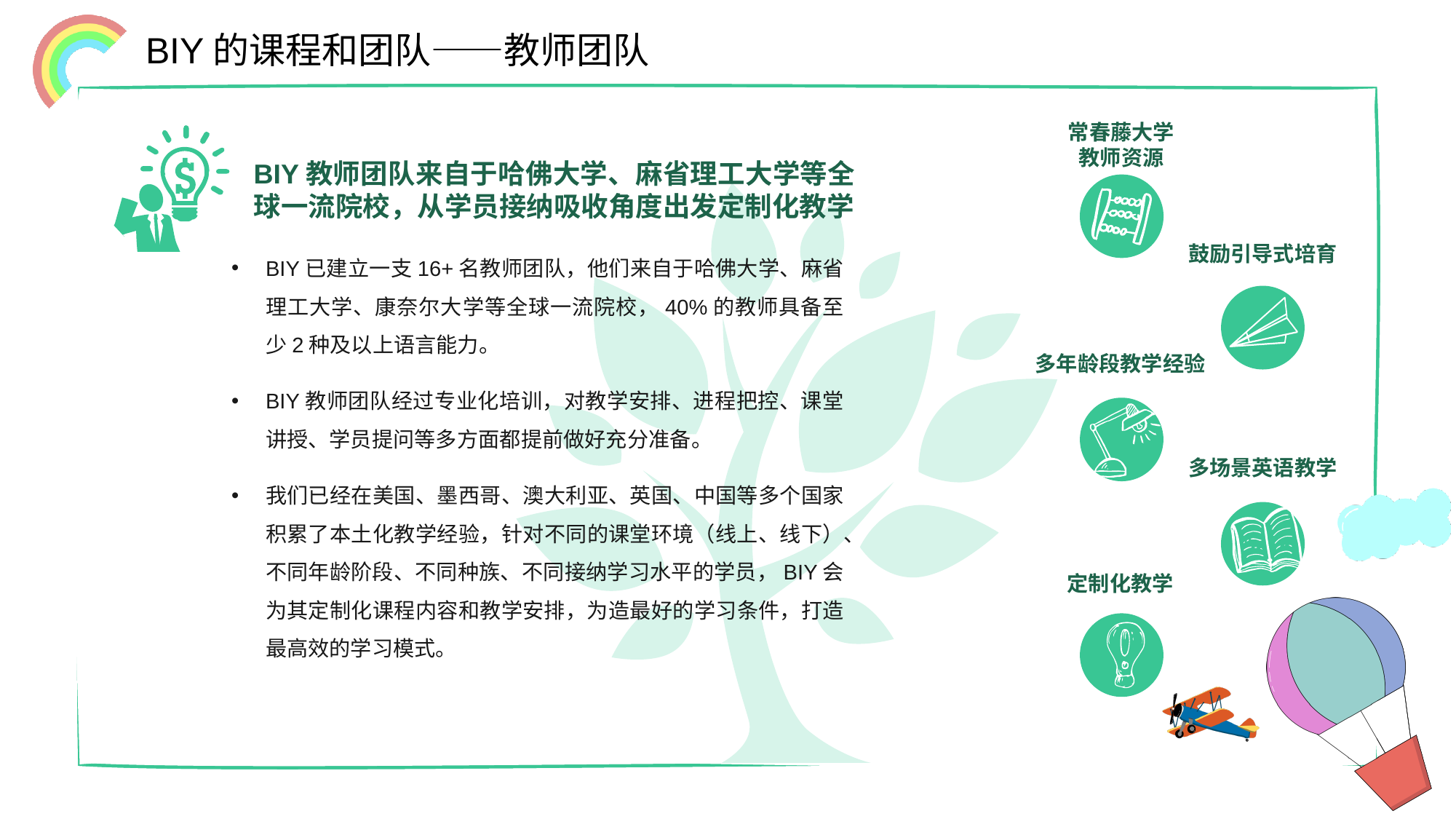

BIY的课程和团队——教师团队
常春藤大学
教师资源

BIY教师团队来自于哈佛大学、麻省理工大学等全球一流院校，从学员接纳吸收角度出发定制化教学

BIY已建立一支16+名教师团队，他们来自于哈佛大学、麻省理工大学、康奈尔大学等全球一流院校，40%的教师具备至少2种及以上语言能力。
BIY教师团队经过专业化培训，对教学安排、进程把控、课堂讲授、学员提问等多方面都提前做好充分准备。
我们已经在美国、墨西哥、澳大利亚、英国、中国等多个国家积累了本土化教学经验，针对不同的课堂环境（线上、线下）、不同年龄阶段、不同种族、不同接纳学习水平的学员，BIY会为其定制化课程内容和教学安排，为造最好的学习条件，打造最高效的学习模式。
鼓励引导式培育

多年龄段教学经验

多场景英语教学

定制化教学